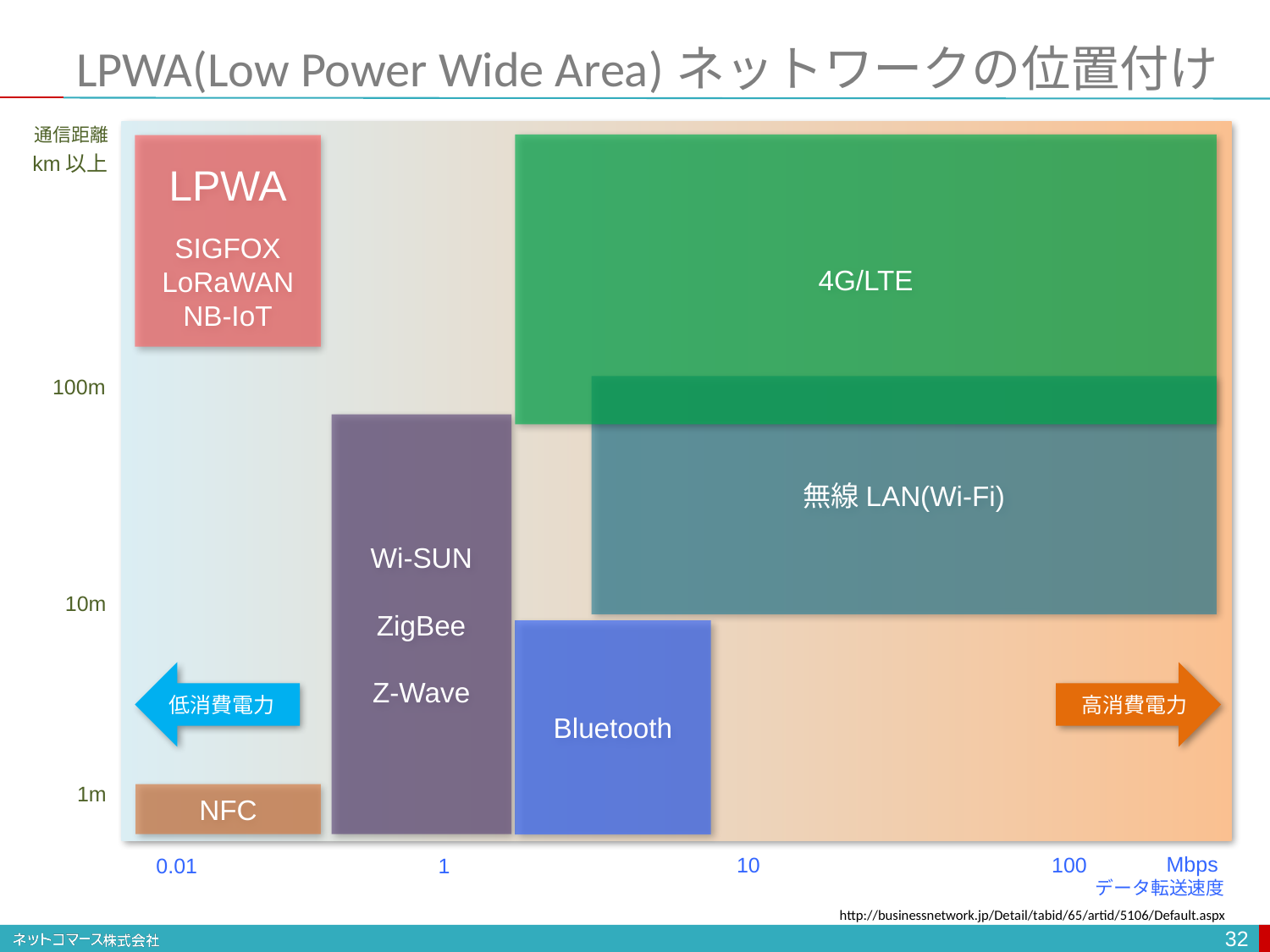

# LPWA(Low Power Wide Area)ネットワークの位置付け
通信距離

4G/LTE

LPWA

SIGFOX
LoRaWAN
NB-IoT

km以上
100m
無線LAN(Wi-Fi)
Wi-SUN

ZigBee

Z-Wave
10m
Bluetooth
低消費電力
高消費電力
1m
NFC
Mbps
100
10
0.01
1
データ転送速度
http://businessnetwork.jp/Detail/tabid/65/artid/5106/Default.aspx
32